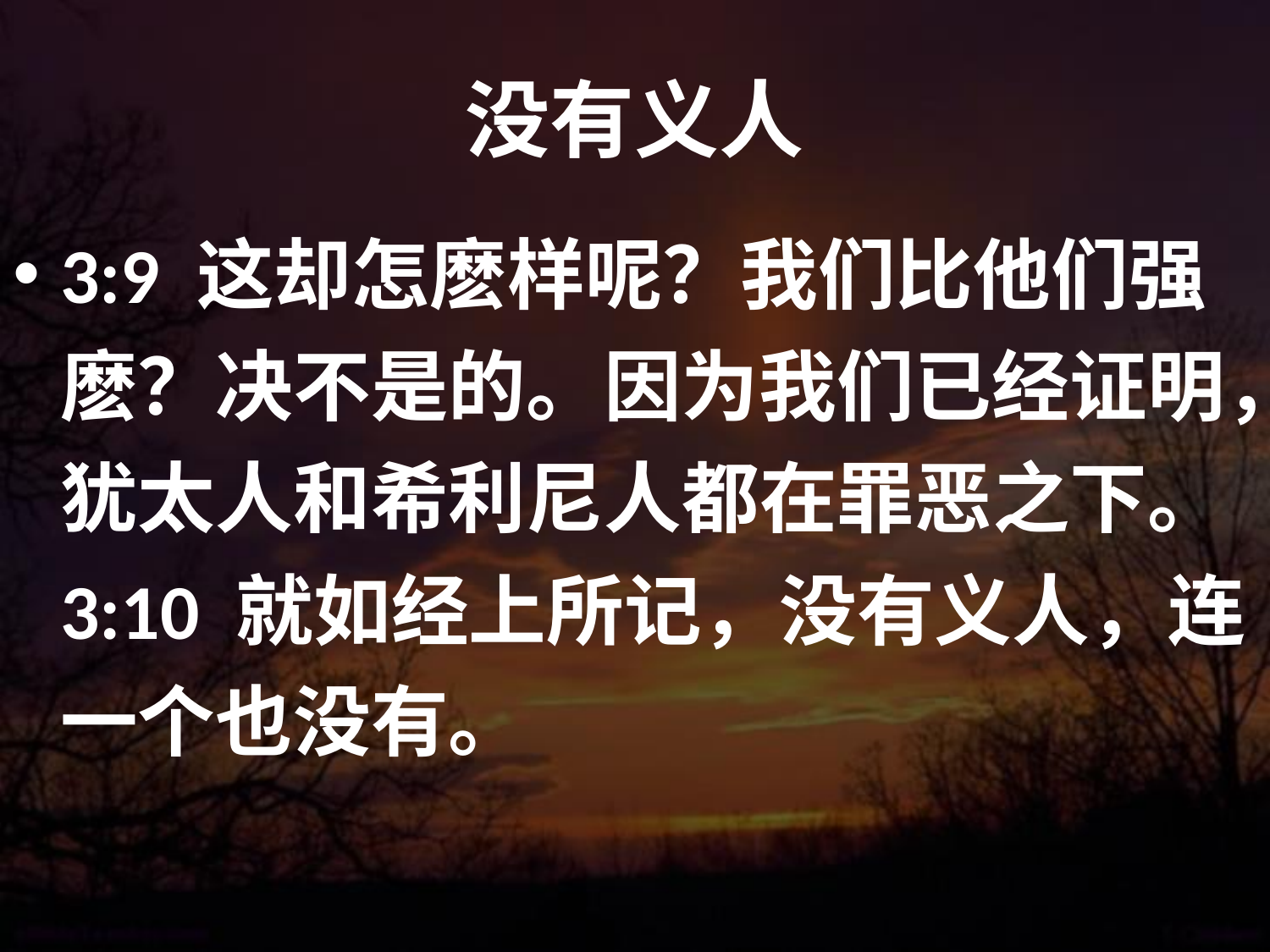

# 没有义人
3:9 这却怎麽样呢？我们比他们强麽？决不是的。因为我们已经证明，犹太人和希利尼人都在罪恶之下。 3:10 就如经上所记，没有义人，连一个也没有。